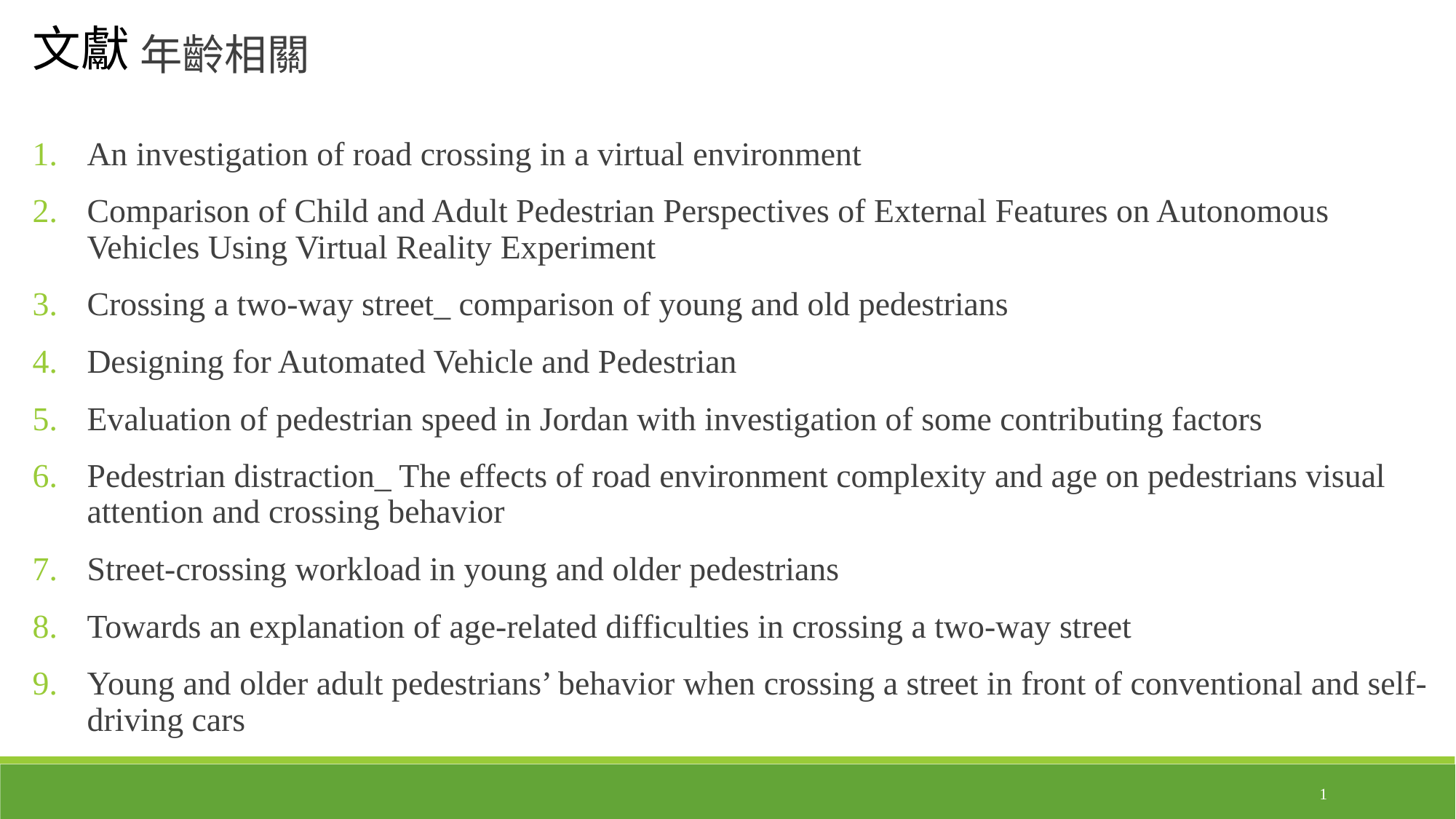

文獻
年齡相關
An investigation of road crossing in a virtual environment
Comparison of Child and Adult Pedestrian Perspectives of External Features on Autonomous Vehicles Using Virtual Reality Experiment
Crossing a two-way street_ comparison of young and old pedestrians
Designing for Automated Vehicle and Pedestrian
Evaluation of pedestrian speed in Jordan with investigation of some contributing factors
Pedestrian distraction_ The effects of road environment complexity and age on pedestrians visual attention and crossing behavior
Street-crossing workload in young and older pedestrians
Towards an explanation of age-related difficulties in crossing a two-way street
Young and older adult pedestrians’ behavior when crossing a street in front of conventional and self-driving cars

1